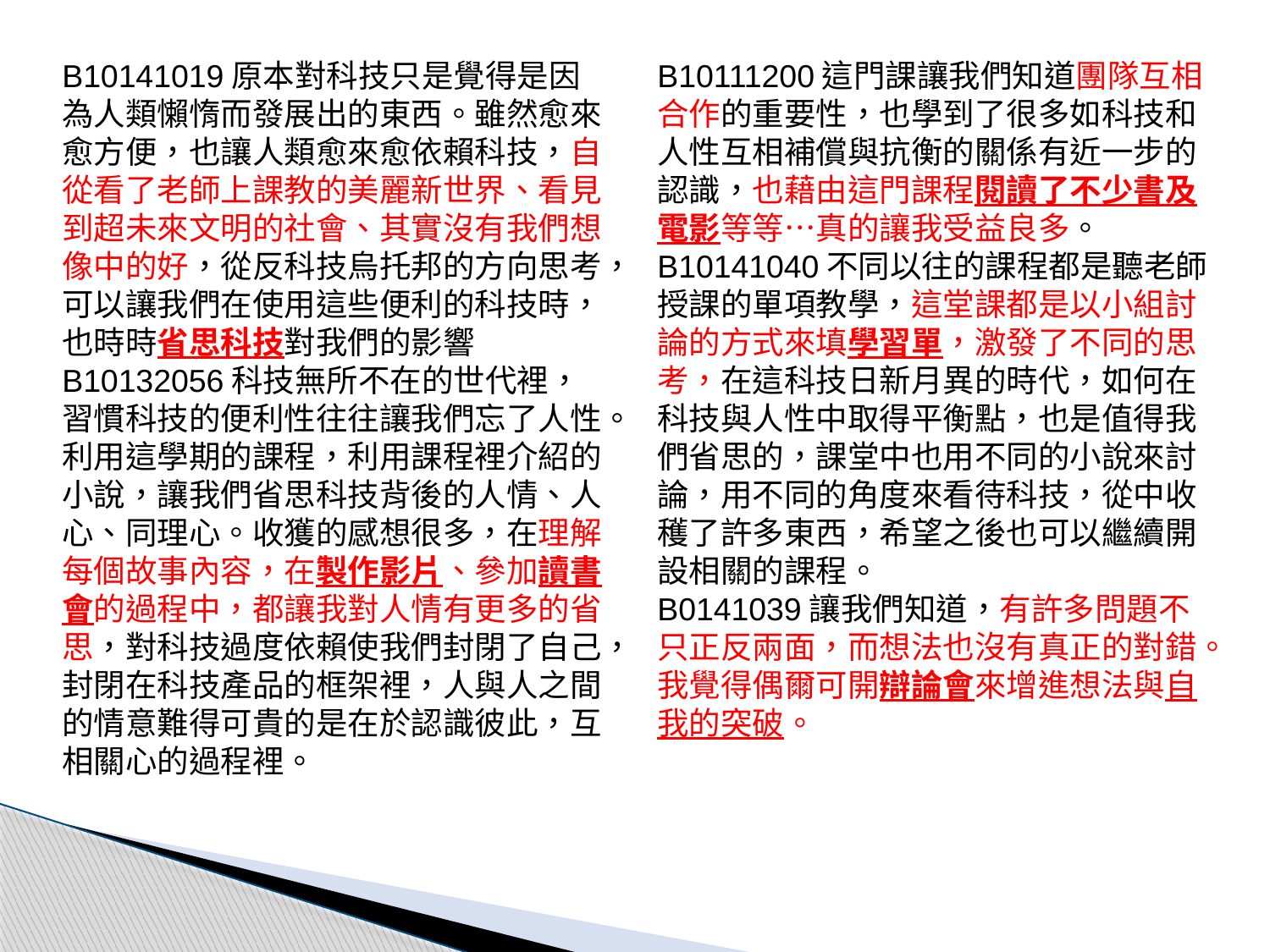

B10141019原本對科技只是覺得是因為人類懶惰而發展出的東西。雖然愈來愈方便，也讓人類愈來愈依賴科技，自從看了老師上課教的美麗新世界、看見到超未來文明的社會、其實沒有我們想像中的好，從反科技烏托邦的方向思考，可以讓我們在使用這些便利的科技時，也時時省思科技對我們的影響
B10132056科技無所不在的世代裡，習慣科技的便利性往往讓我們忘了人性。利用這學期的課程，利用課程裡介紹的小說，讓我們省思科技背後的人情、人心、同理心。收獲的感想很多，在理解每個故事內容，在製作影片、參加讀書會的過程中，都讓我對人情有更多的省思，對科技過度依賴使我們封閉了自己，封閉在科技產品的框架裡，人與人之間的情意難得可貴的是在於認識彼此，互相關心的過程裡。
B10111200這門課讓我們知道團隊互相合作的重要性，也學到了很多如科技和人性互相補償與抗衡的關係有近一步的認識，也藉由這門課程閱讀了不少書及電影等等…真的讓我受益良多。
B10141040不同以往的課程都是聽老師授課的單項教學，這堂課都是以小組討論的方式來填學習單，激發了不同的思考，在這科技日新月異的時代，如何在科技與人性中取得平衡點，也是值得我們省思的，課堂中也用不同的小說來討論，用不同的角度來看待科技，從中收穫了許多東西，希望之後也可以繼續開設相關的課程。
B0141039讓我們知道，有許多問題不只正反兩面，而想法也沒有真正的對錯。我覺得偶爾可開辯論會來增進想法與自我的突破。